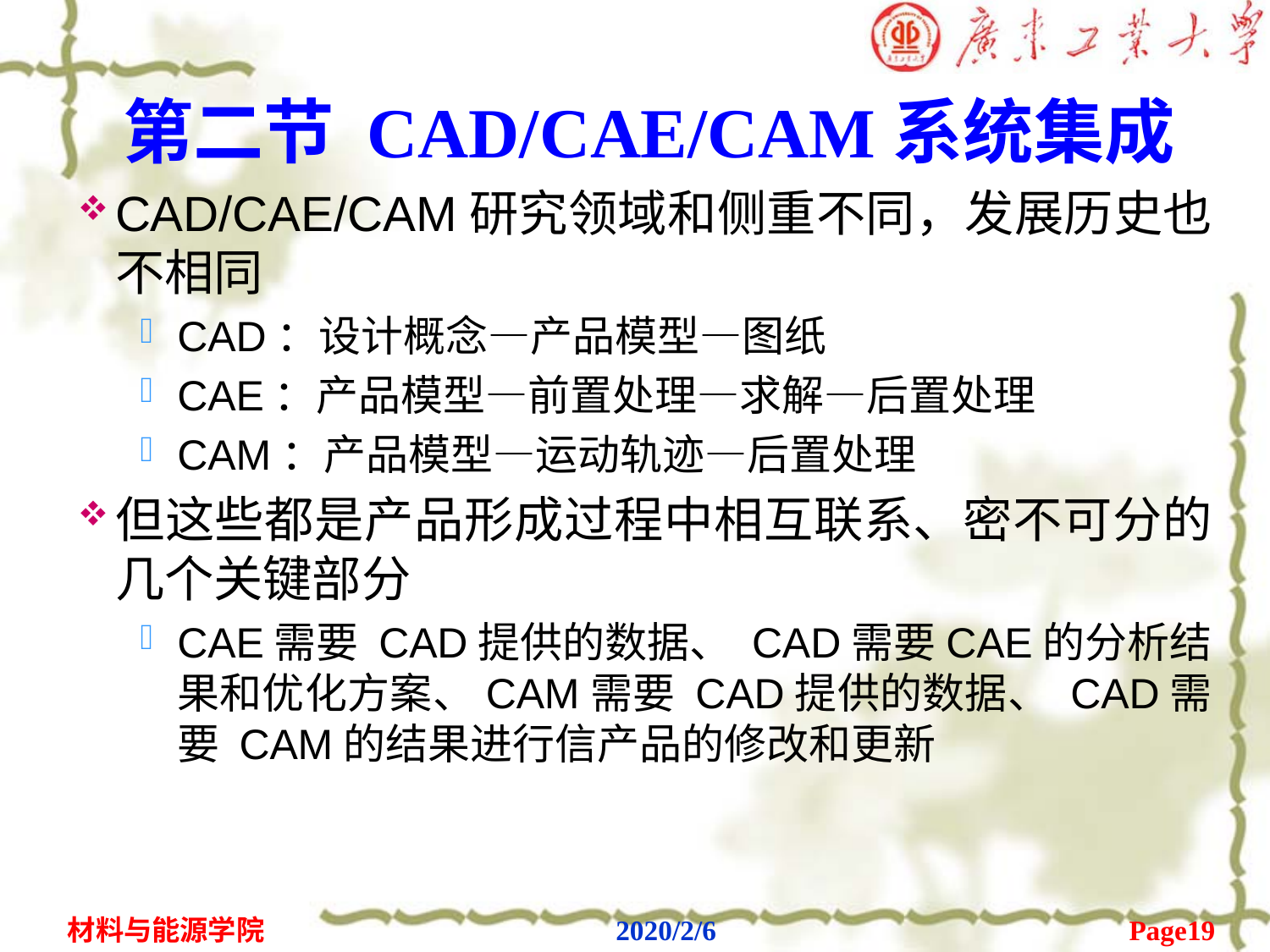

# 第二节 CAD/CAE/CAM系统集成
CAD/CAE/CAM研究领域和侧重不同，发展历史也不相同
CAD：设计概念—产品模型—图纸
CAE：产品模型—前置处理—求解—后置处理
CAM：产品模型—运动轨迹—后置处理
但这些都是产品形成过程中相互联系、密不可分的几个关键部分
CAE需要 CAD提供的数据、 CAD需要CAE的分析结果和优化方案、CAM需要 CAD提供的数据、 CAD需要 CAM的结果进行信产品的修改和更新
Page19
材料与能源学院
2020/2/6